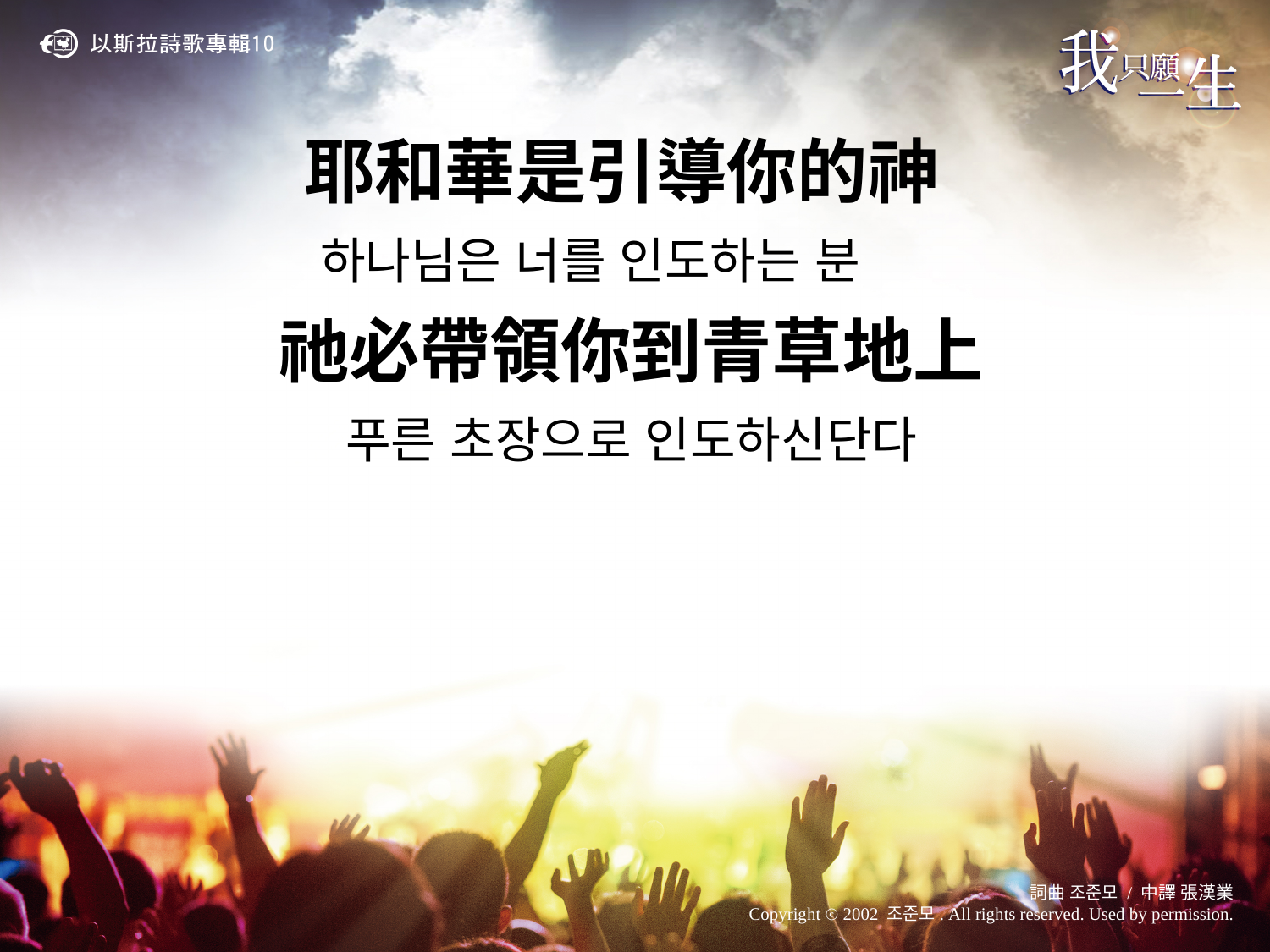

耶和華是引導你的神
하나님은 너를 인도하는 분
祂必帶領你到青草地上
푸른 초장으로 인도하신단다
詞曲 조준모 / 中譯 張漢業
Copyright ⓒ 2002 조준모. All rights reserved. Used by permission.